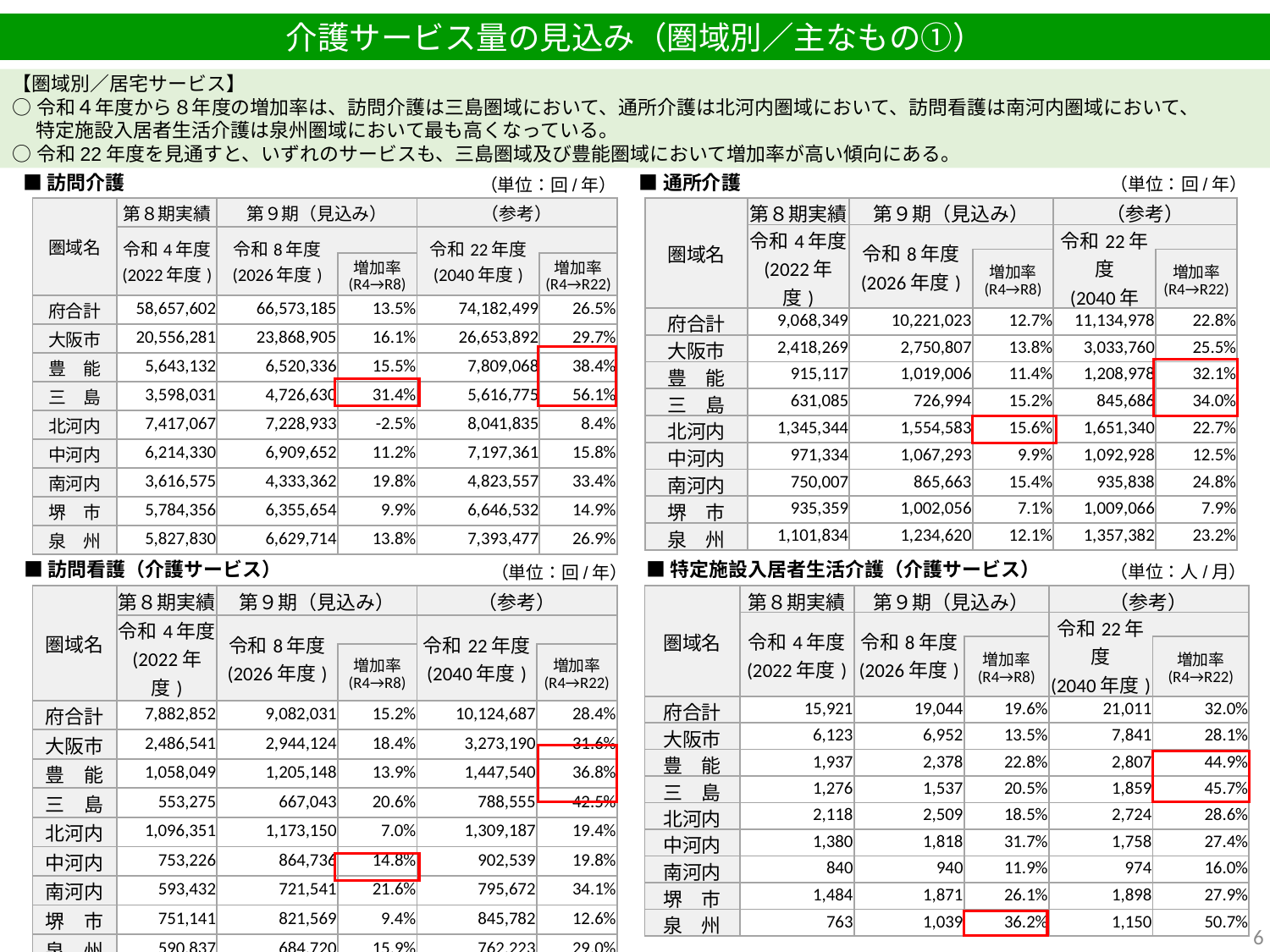

介護サービス量の見込み（圏域別／主なもの①）
【圏域別／居宅サービス】
○令和４年度から８年度の増加率は、訪問介護は三島圏域において、通所介護は北河内圏域において、訪問看護は南河内圏域において、
　 特定施設入居者生活介護は泉州圏域において最も高くなっている。
○令和22年度を見通すと、いずれのサービスも、三島圏域及び豊能圏域において増加率が高い傾向にある。
■訪問介護
■通所介護
（単位：回/年）
（単位：回/年）
| 圏域名 | 第８期実績 | 第９期（見込み） |  | （参考） |  |
| --- | --- | --- | --- | --- | --- |
|  | 令和4年度 (2022年度) | 令和8年度 (2026年度) |  | 令和22年度 (2040年度) |  |
|  |  |  | 増加率 (R4→R8) |  | 増加率 (R4→R22) |
| 府合計 | 58,657,602 | 66,573,185 | 13.5% | 74,182,499 | 26.5% |
| 大阪市 | 20,556,281 | 23,868,905 | 16.1% | 26,653,892 | 29.7% |
| 豊　能 | 5,643,132 | 6,520,336 | 15.5% | 7,809,068 | 38.4% |
| 三　島 | 3,598,031 | 4,726,630 | 31.4% | 5,616,775 | 56.1% |
| 北河内 | 7,417,067 | 7,228,933 | -2.5% | 8,041,835 | 8.4% |
| 中河内 | 6,214,330 | 6,909,652 | 11.2% | 7,197,361 | 15.8% |
| 南河内 | 3,616,575 | 4,333,362 | 19.8% | 4,823,557 | 33.4% |
| 堺　市 | 5,784,356 | 6,355,654 | 9.9% | 6,646,532 | 14.9% |
| 泉　州 | 5,827,830 | 6,629,714 | 13.8% | 7,393,477 | 26.9% |
| 圏域名 | 第８期実績 | 第９期（見込み） |  | （参考） |  |
| --- | --- | --- | --- | --- | --- |
|  | 令和4年度 (2022年度) | 令和8年度 (2026年度) |  | 令和22年度 (2040年度) |  |
|  |  |  | 増加率 (R4→R8) |  | 増加率 (R4→R22) |
| 府合計 | 9,068,349 | 10,221,023 | 12.7% | 11,134,978 | 22.8% |
| 大阪市 | 2,418,269 | 2,750,807 | 13.8% | 3,033,760 | 25.5% |
| 豊　能 | 915,117 | 1,019,006 | 11.4% | 1,208,978 | 32.1% |
| 三　島 | 631,085 | 726,994 | 15.2% | 845,686 | 34.0% |
| 北河内 | 1,345,344 | 1,554,583 | 15.6% | 1,651,340 | 22.7% |
| 中河内 | 971,334 | 1,067,293 | 9.9% | 1,092,928 | 12.5% |
| 南河内 | 750,007 | 865,663 | 15.4% | 935,838 | 24.8% |
| 堺　市 | 935,359 | 1,002,056 | 7.1% | 1,009,066 | 7.9% |
| 泉　州 | 1,101,834 | 1,234,620 | 12.1% | 1,357,382 | 23.2% |

■訪問看護（介護サービス）
■特定施設入居者生活介護（介護サービス）
（単位：人/月）
（単位：回/年）
| 圏域名 | 第８期実績 | 第９期（見込み） |  | （参考） |  |
| --- | --- | --- | --- | --- | --- |
|  | 令和4年度 (2022年度) | 令和8年度 (2026年度) |  | 令和22年度 (2040年度) |  |
|  |  |  | 増加率 (R4→R8) |  | 増加率 (R4→R22) |
| 府合計 | 7,882,852 | 9,082,031 | 15.2% | 10,124,687 | 28.4% |
| 大阪市 | 2,486,541 | 2,944,124 | 18.4% | 3,273,190 | 31.6% |
| 豊　能 | 1,058,049 | 1,205,148 | 13.9% | 1,447,540 | 36.8% |
| 三　島 | 553,275 | 667,043 | 20.6% | 788,555 | 42.5% |
| 北河内 | 1,096,351 | 1,173,150 | 7.0% | 1,309,187 | 19.4% |
| 中河内 | 753,226 | 864,736 | 14.8% | 902,539 | 19.8% |
| 南河内 | 593,432 | 721,541 | 21.6% | 795,672 | 34.1% |
| 堺　市 | 751,141 | 821,569 | 9.4% | 845,782 | 12.6% |
| 泉　州 | 590,837 | 684,720 | 15.9% | 762,223 | 29.0% |
| 圏域名 | 第８期実績 | 第９期（見込み） |  | （参考） |  |
| --- | --- | --- | --- | --- | --- |
|  | 令和4年度 (2022年度) | 令和8年度 (2026年度) |  | 令和22年度 (2040年度) |  |
|  |  |  | 増加率 (R4→R8) |  | 増加率 (R4→R22) |
| 府合計 | 15,921 | 19,044 | 19.6% | 21,011 | 32.0% |
| 大阪市 | 6,123 | 6,952 | 13.5% | 7,841 | 28.1% |
| 豊　能 | 1,937 | 2,378 | 22.8% | 2,807 | 44.9% |
| 三　島 | 1,276 | 1,537 | 20.5% | 1,859 | 45.7% |
| 北河内 | 2,118 | 2,509 | 18.5% | 2,724 | 28.6% |
| 中河内 | 1,380 | 1,818 | 31.7% | 1,758 | 27.4% |
| 南河内 | 840 | 940 | 11.9% | 974 | 16.0% |
| 堺　市 | 1,484 | 1,871 | 26.1% | 1,898 | 27.9% |
| 泉　州 | 763 | 1,039 | 36.2% | 1,150 | 50.7% |

6